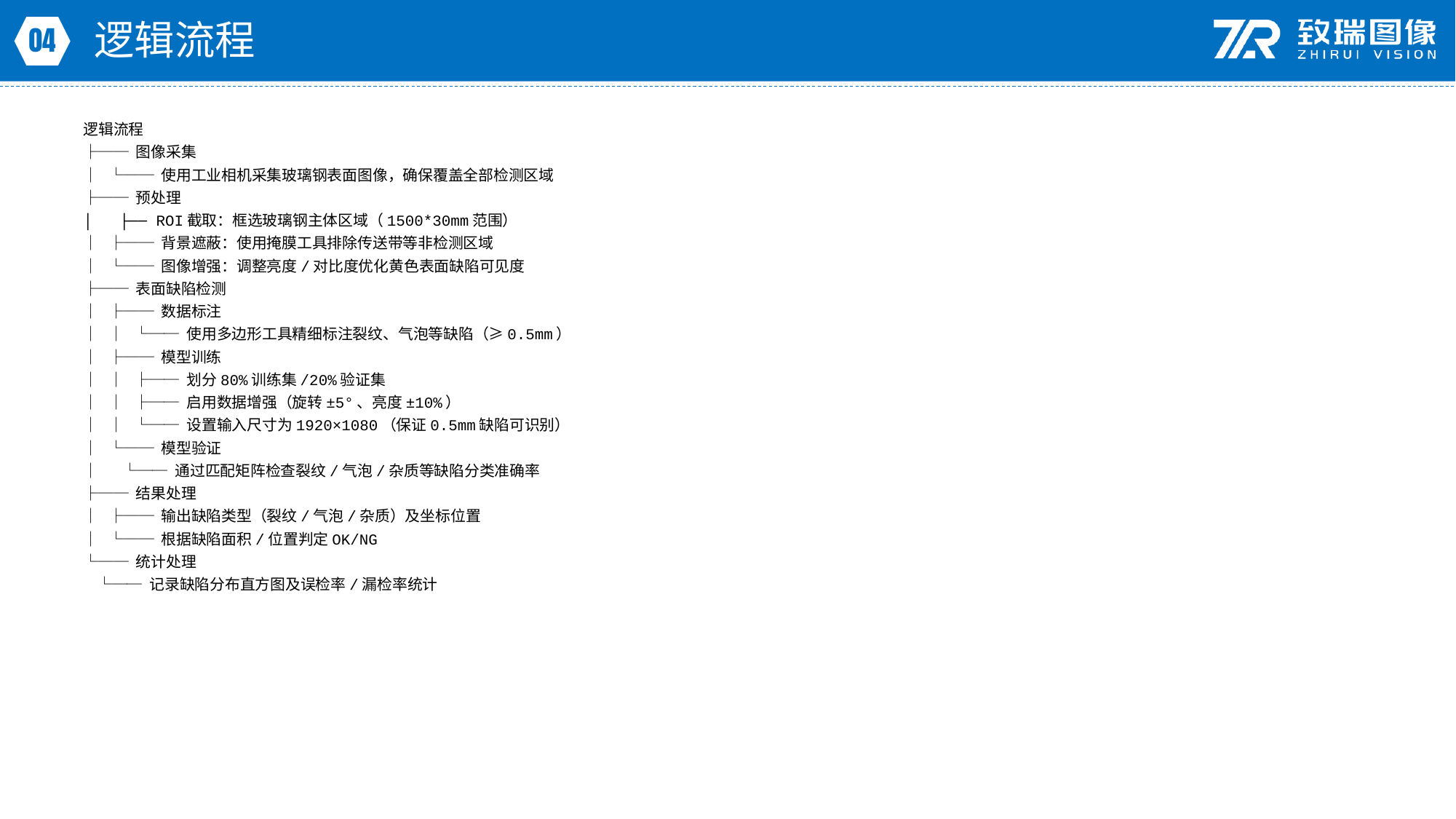

逻辑流程
04

逻辑流程
├── 图像采集
│   └── 使用工业相机采集玻璃钢表面图像，确保覆盖全部检测区域
├── 预处理
│   ├── ROI截取：框选玻璃钢主体区域（1500*30mm范围）
│   ├── 背景遮蔽：使用掩膜工具排除传送带等非检测区域
│   └── 图像增强：调整亮度/对比度优化黄色表面缺陷可见度
├── 表面缺陷检测
│   ├── 数据标注
│   │   └── 使用多边形工具精细标注裂纹、气泡等缺陷（≥0.5mm）
│   ├── 模型训练
│   │   ├── 划分80%训练集/20%验证集
│   │   ├── 启用数据增强（旋转±5°、亮度±10%）
│   │   └── 设置输入尺寸为1920×1080（保证0.5mm缺陷可识别）
│   └── 模型验证
│       └── 通过匹配矩阵检查裂纹/气泡/杂质等缺陷分类准确率
├── 结果处理
│   ├── 输出缺陷类型（裂纹/气泡/杂质）及坐标位置
│   └── 根据缺陷面积/位置判定OK/NG
└── 统计处理
    └── 记录缺陷分布直方图及误检率/漏检率统计